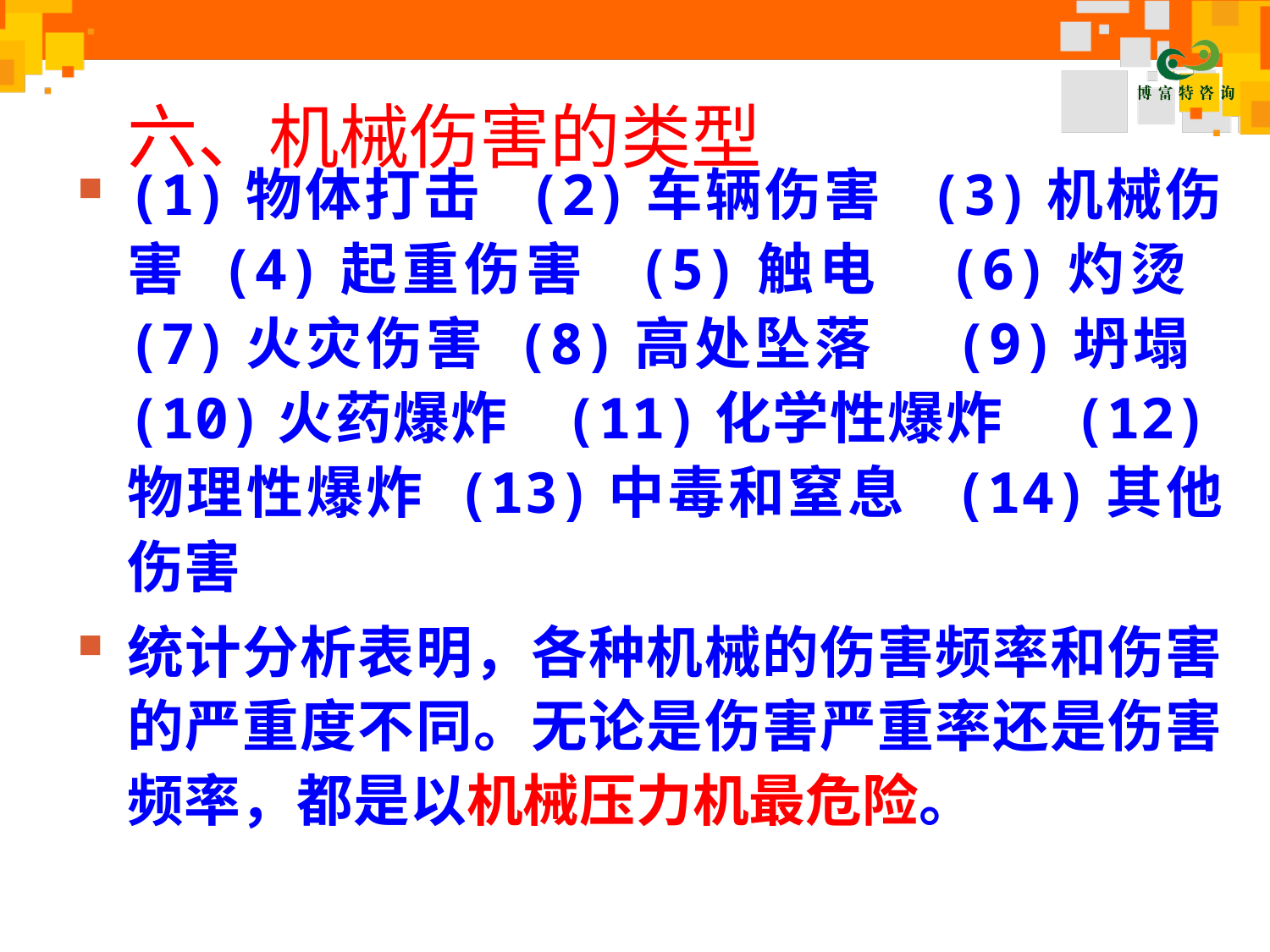

# 六、机械伤害的类型
(1)物体打击  (2)车辆伤害  (3)机械伤害 (4)起重伤害  (5)触电   (6)灼烫   (7)火灾伤害 (8)高处坠落    (9)坍塌   (10)火药爆炸   (11)化学性爆炸    (12)物理性爆炸 (13)中毒和窒息  (14)其他伤害
统计分析表明，各种机械的伤害频率和伤害的严重度不同。无论是伤害严重率还是伤害频率，都是以机械压力机最危险。